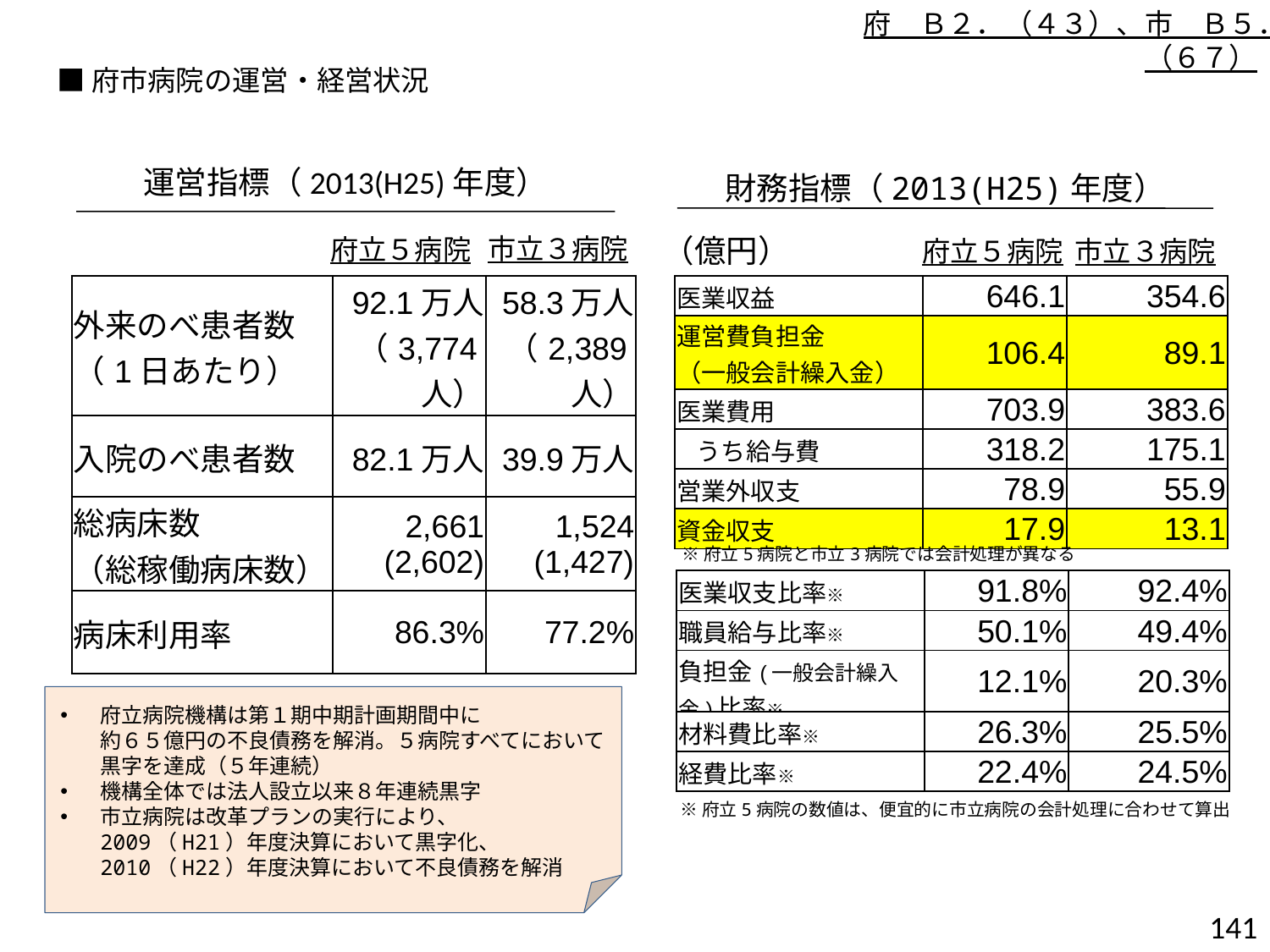

府　Ｂ２．（４３）、市　Ｂ５．（６７）
■府市病院の運営・経営状況
運営指標（2013(H25)年度）
財務指標（2013(H25)年度）

（億円）
市立３病院
府立５病院
府立５病院
市立３病院
| 外来のべ患者数 （1日あたり） | 92.1万人 （3,774人） | 58.3万人 （2,389人） |
| --- | --- | --- |
| 入院のべ患者数 | 82.1万人 | 39.9万人 |
| 総病床数 （総稼働病床数） | 2,661 (2,602) | 1,524 (1,427) |
| 病床利用率 | 86.3% | 77.2% |
| 医業収益 | 646.1 | 354.6 |
| --- | --- | --- |
| 運営費負担金 （一般会計繰入金） | 106.4 | 89.1 |
| 医業費用 | 703.9 | 383.6 |
| うち給与費 | 318.2 | 175.1 |
| 営業外収支 | 78.9 | 55.9 |
| 資金収支 | 17.9 | 13.1 |
※府立5病院と市立3病院では会計処理が異なる
| 医業収支比率※ | 91.8% | 92.4% |
| --- | --- | --- |
| 職員給与比率※ | 50.1% | 49.4% |
| 負担金(一般会計繰入金)比率※ | 12.1% | 20.3% |
| 材料費比率※ | 26.3% | 25.5% |
| 経費比率※ | 22.4% | 24.5% |

府立病院機構は第１期中期計画期間中に
約６５億円の不良債務を解消。５病院すべてにおいて黒字を達成（５年連続）
機構全体では法人設立以来８年連続黒字
市立病院は改革プランの実行により、
2009（H21）年度決算において黒字化、
2010（H22）年度決算において不良債務を解消
※府立5病院の数値は、便宜的に市立病院の会計処理に合わせて算出
141